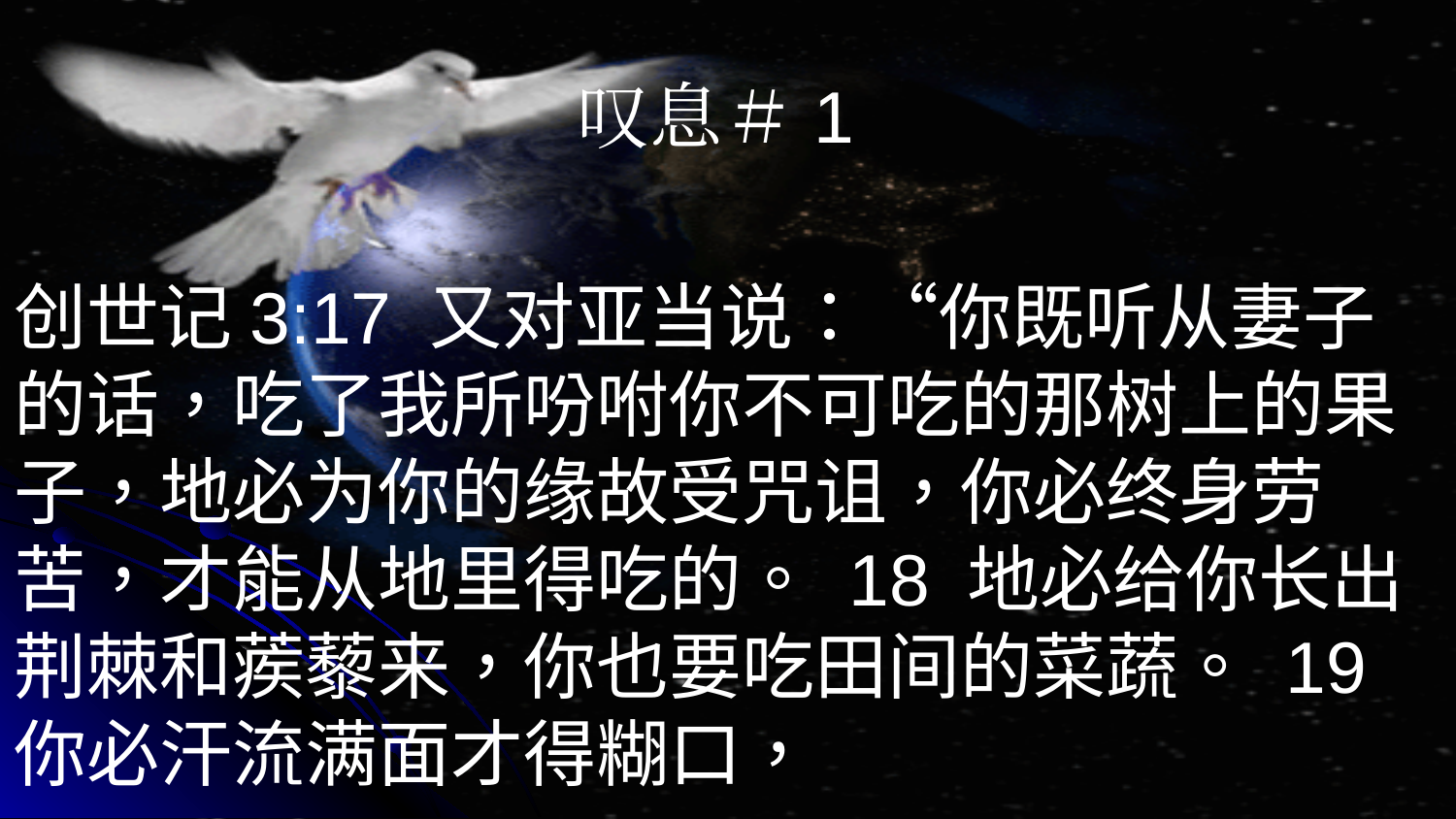

叹息＃1
创世记3:17 又对亚当说：“你既听从妻子的话，吃了我所吩咐你不可吃的那树上的果子，地必为你的缘故受咒诅，你必终身劳苦，才能从地里得吃的。 18 地必给你长出荆棘和蒺藜来，你也要吃田间的菜蔬。 19 你必汗流满面才得糊口，